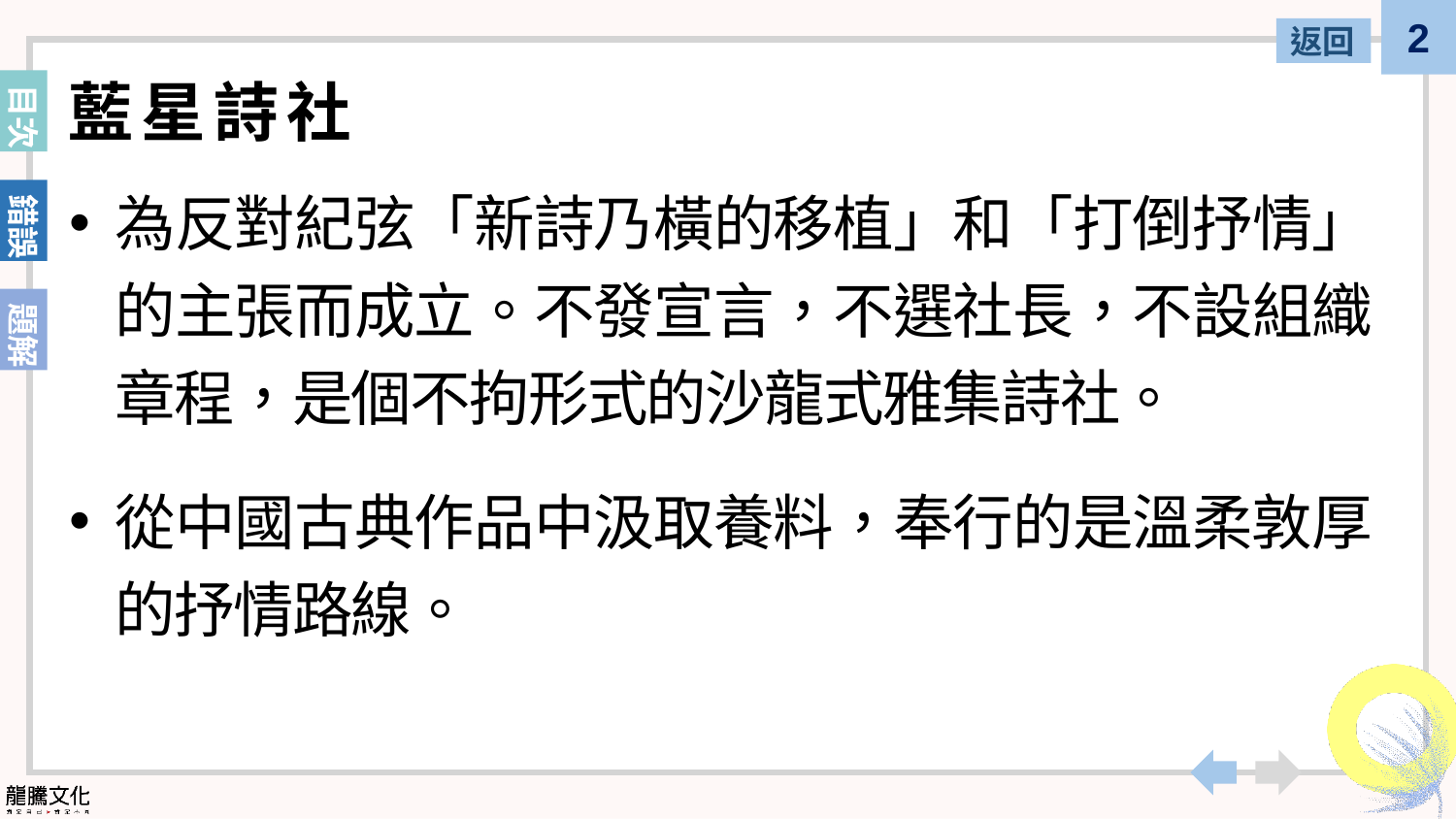

返回
藍星詩社
為反對紀弦「新詩乃橫的移植」和「打倒抒情」的主張而成立。不發宣言，不選社長，不設組織章程，是個不拘形式的沙龍式雅集詩社。
從中國古典作品中汲取養料，奉行的是溫柔敦厚的抒情路線。